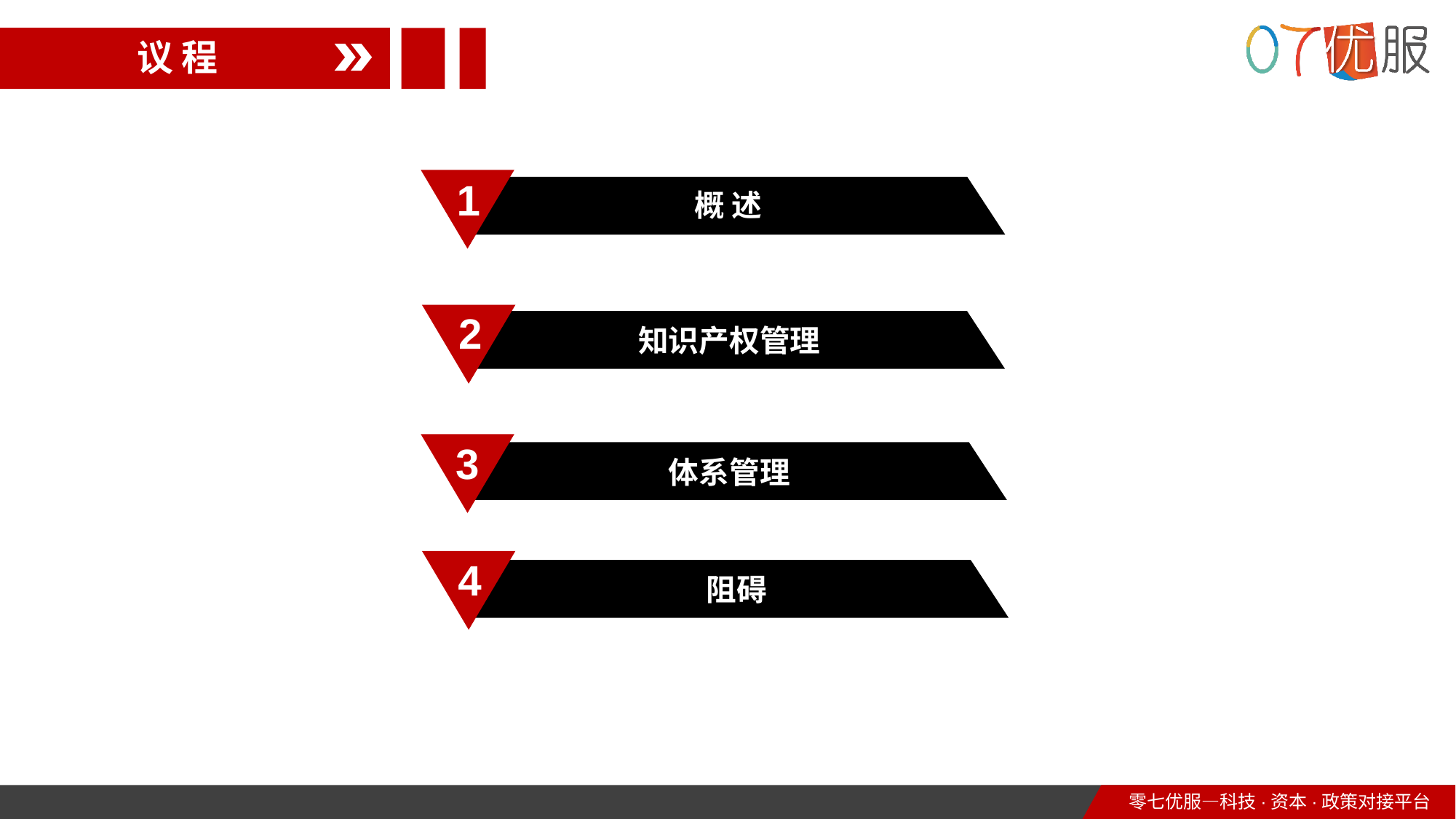

议 程
1

概 述
2

知识产权管理
3

体系管理
4

阻碍